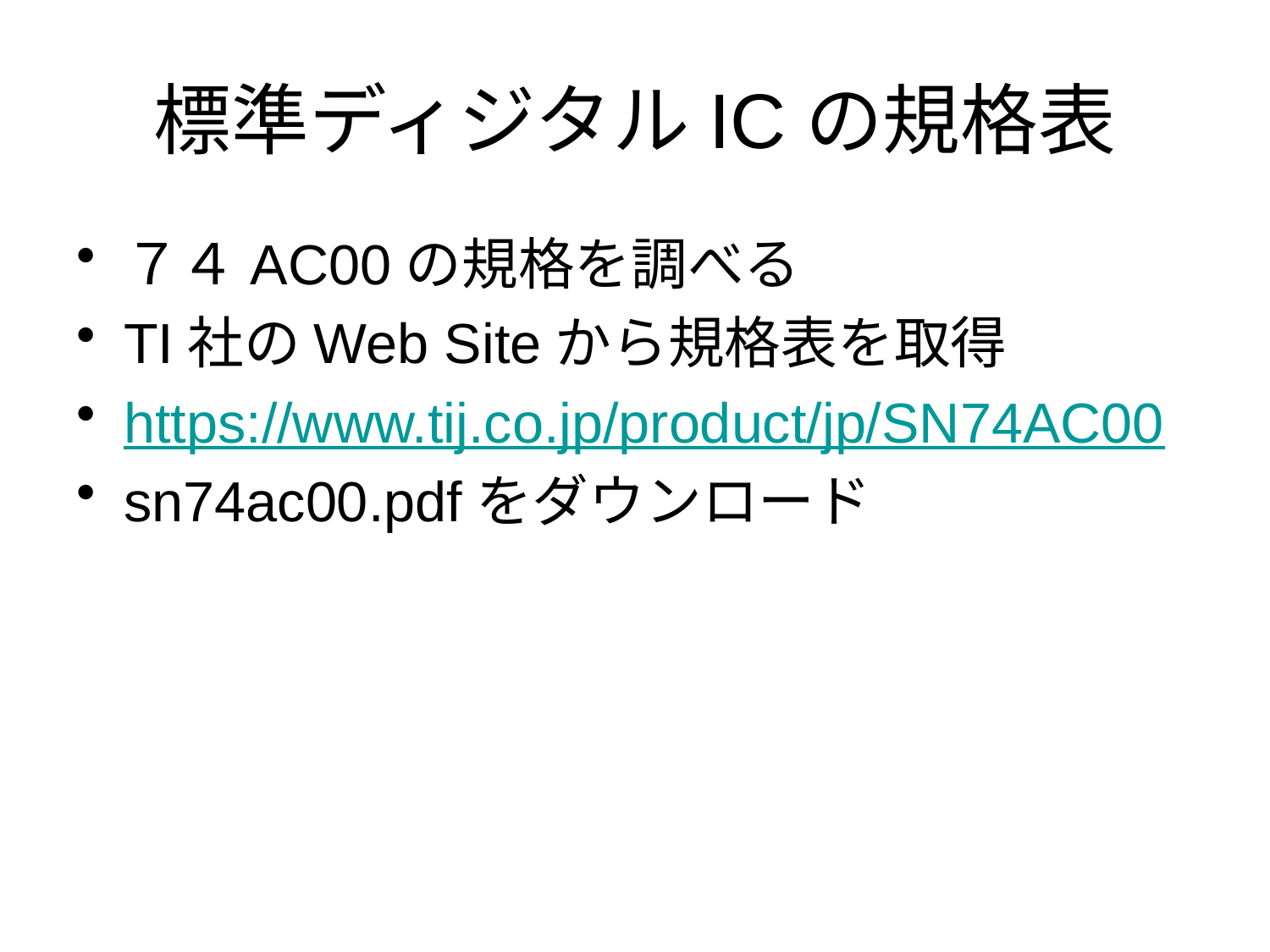

# 標準ディジタルICの規格表
７４AC00の規格を調べる
TI社のWeb Siteから規格表を取得
https://www.tij.co.jp/product/jp/SN74AC00
sn74ac00.pdfをダウンロード